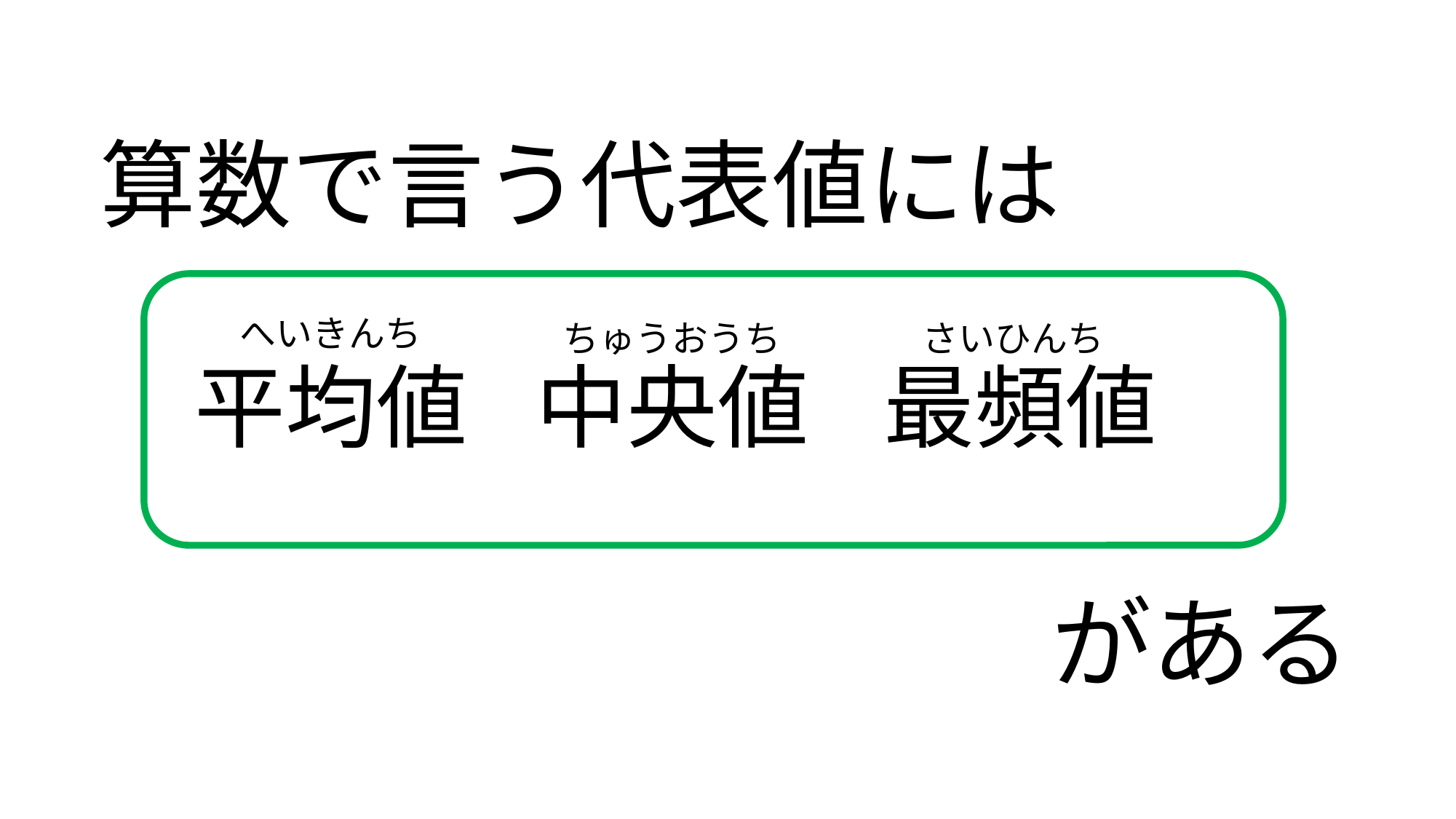

算数で言う代表値には

へいきんち
ちゅうおうち
さいひんち
中央値
# 最頻値
平均値
がある